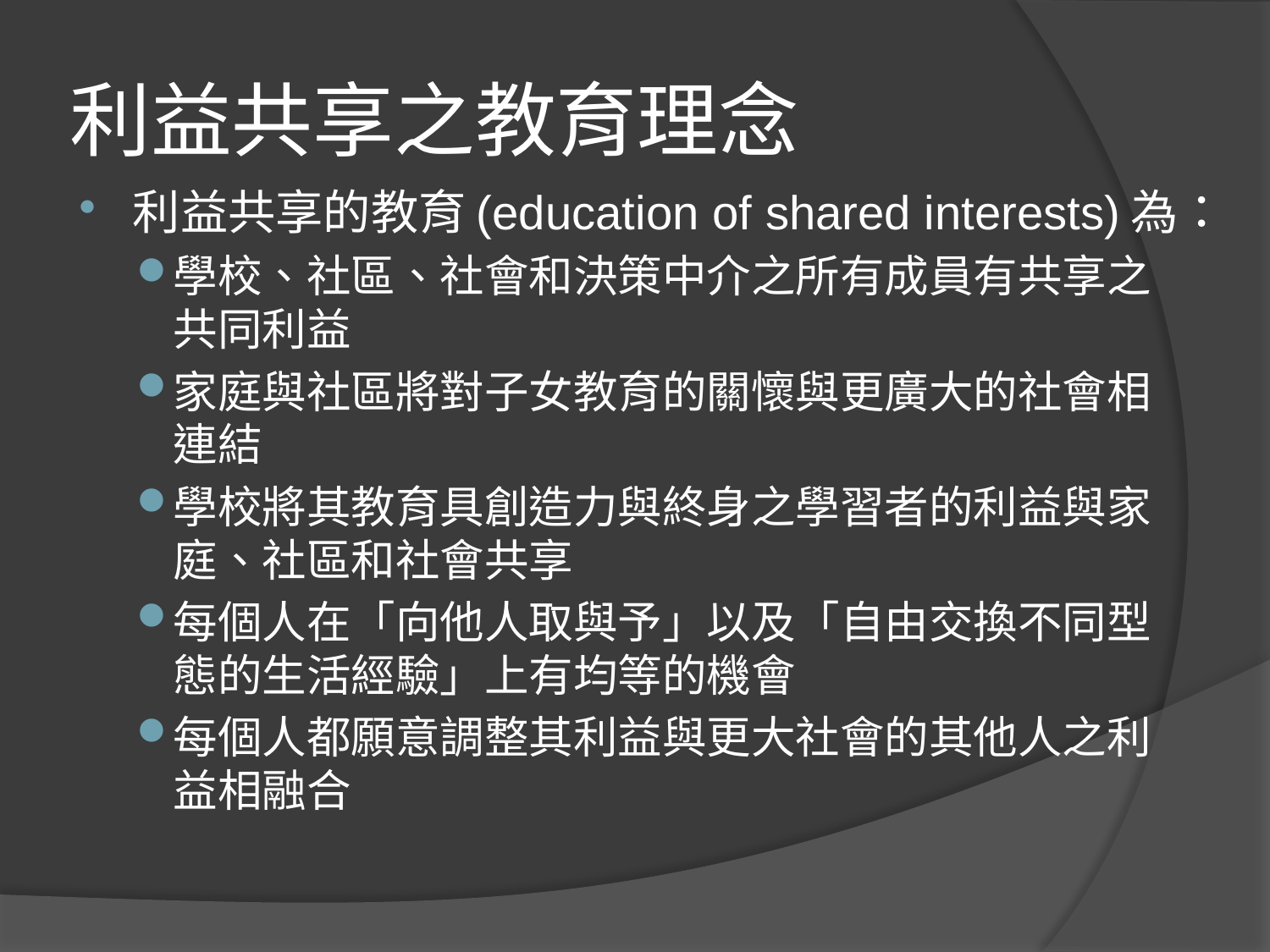

# 利益共享之教育理念
利益共享的教育(education of shared interests)為：
學校、社區、社會和決策中介之所有成員有共享之共同利益
家庭與社區將對子女教育的關懷與更廣大的社會相連結
學校將其教育具創造力與終身之學習者的利益與家庭、社區和社會共享
每個人在「向他人取與予」以及「自由交換不同型態的生活經驗」上有均等的機會
每個人都願意調整其利益與更大社會的其他人之利益相融合